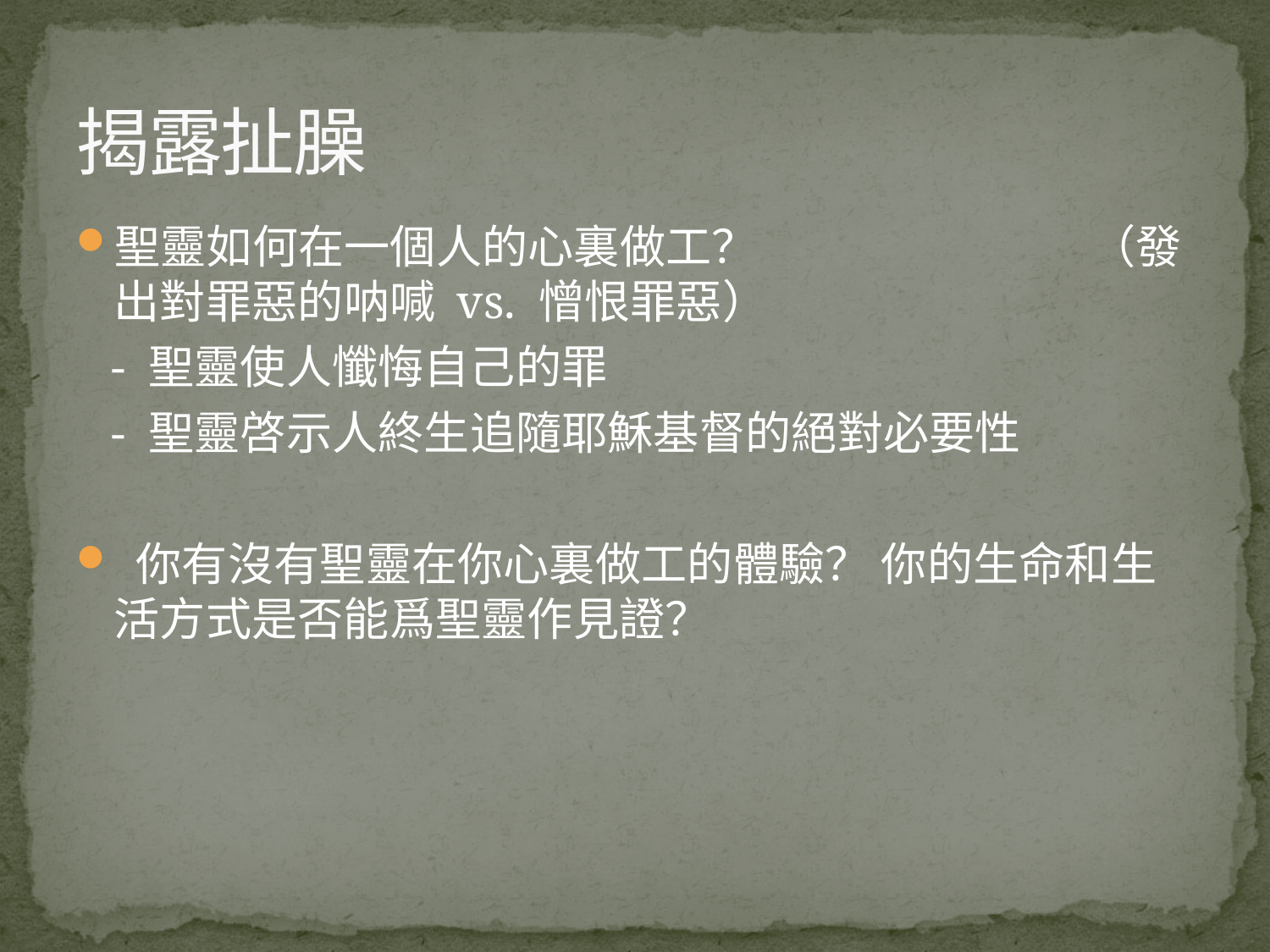

# 揭露扯臊
聖靈如何在一個人的心裏做工？                                （發出對罪惡的呐喊 vs. 憎恨罪惡）
   - 聖靈使人懺悔自己的罪
   - 聖靈啓示人終生追隨耶穌基督的絕對必要性

 你有沒有聖靈在你心裏做工的體驗？ 你的生命和生活方式是否能爲聖靈作見證？